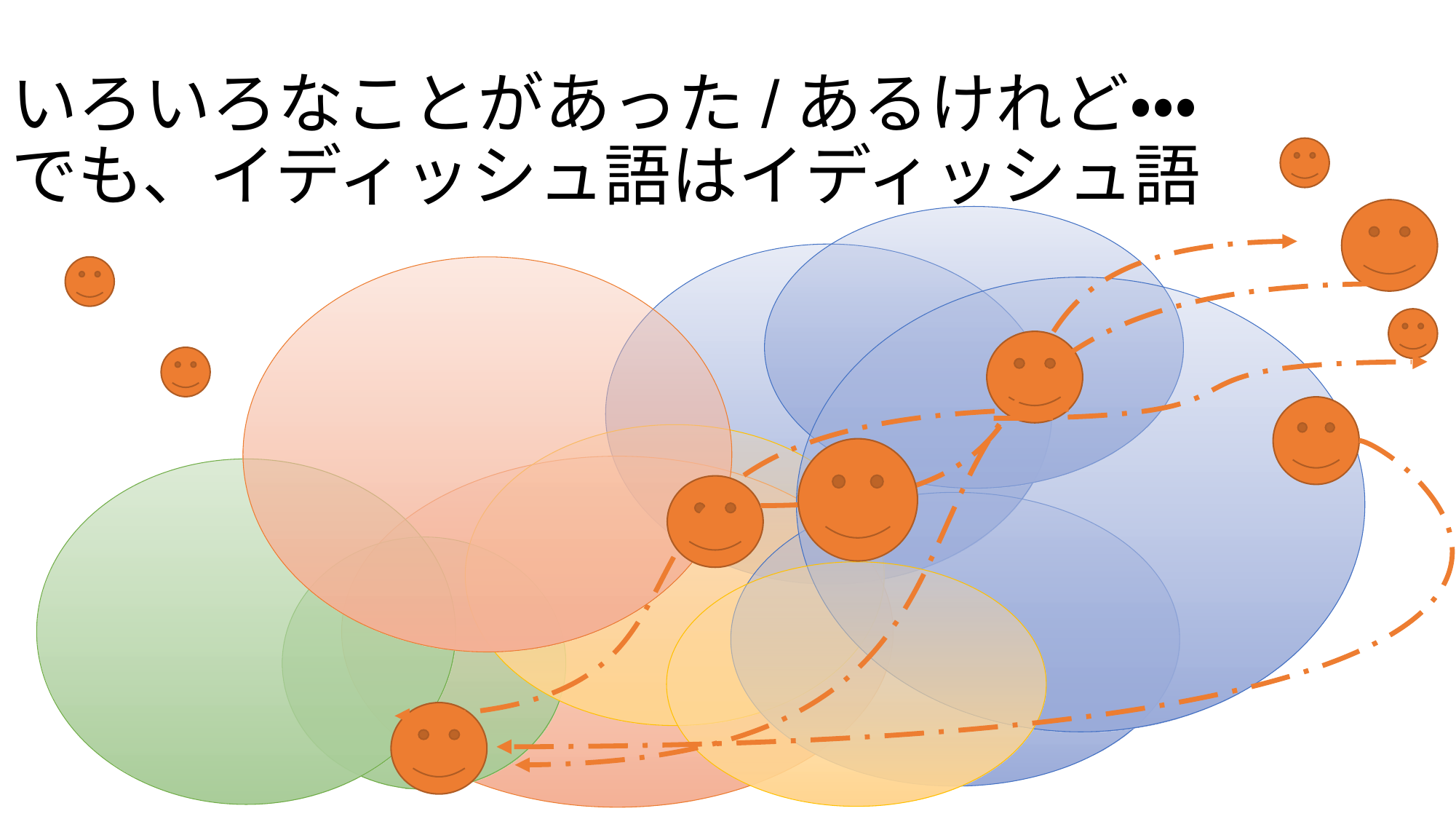

いろいろなことがあった/あるけれど・・・
でも、イディッシュ語はイディッシュ語